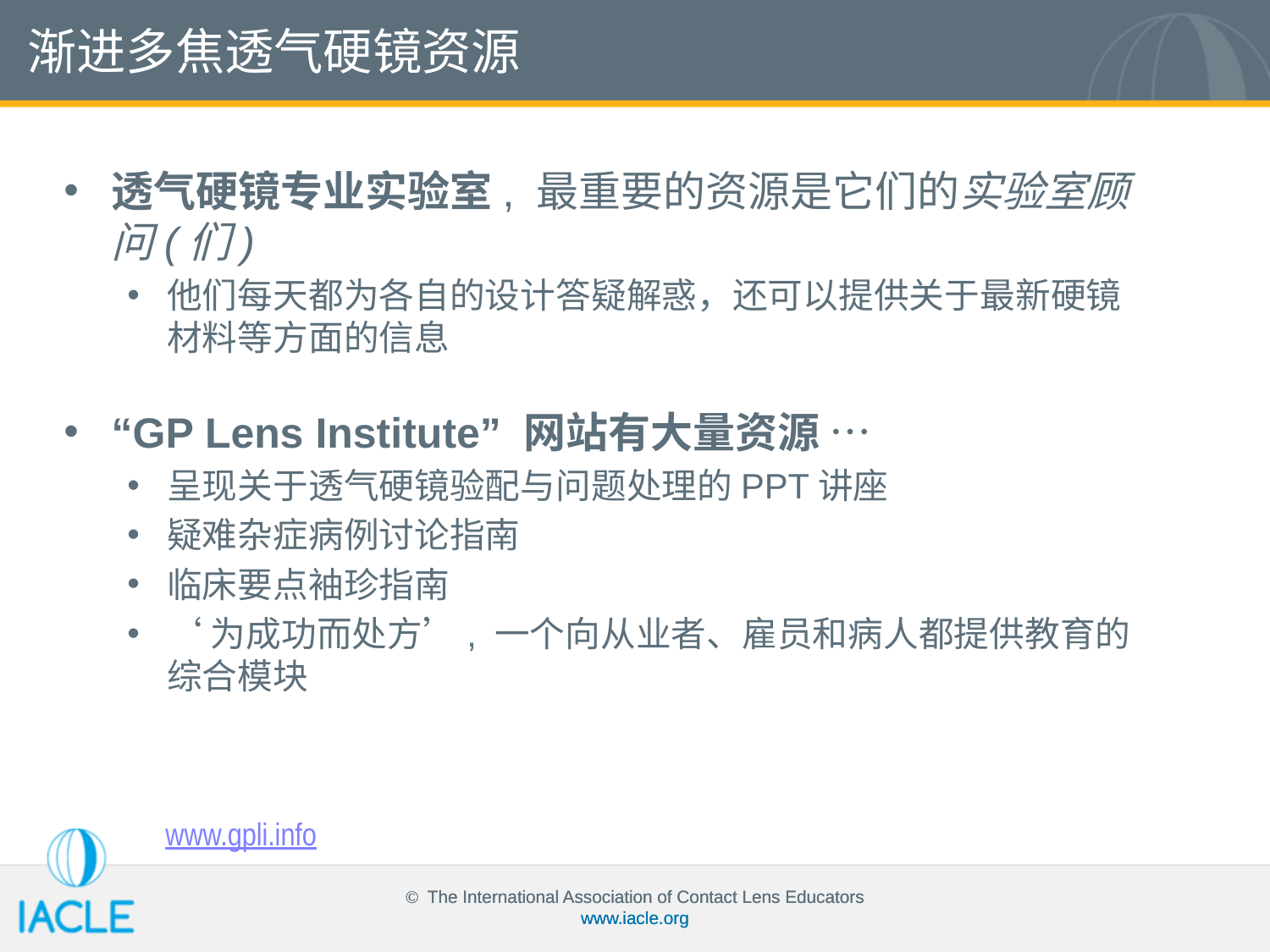

渐进多焦透气硬镜资源

透气硬镜专业实验室, 最重要的资源是它们的实验室顾问(们)
他们每天都为各自的设计答疑解惑，还可以提供关于最新硬镜材料等方面的信息

“GP Lens Institute” 网站有大量资源 …
呈现关于透气硬镜验配与问题处理的PPT讲座
疑难杂症病例讨论指南
临床要点袖珍指南
‘为成功而处方’, 一个向从业者、雇员和病人都提供教育的综合模块
www.gpli.info